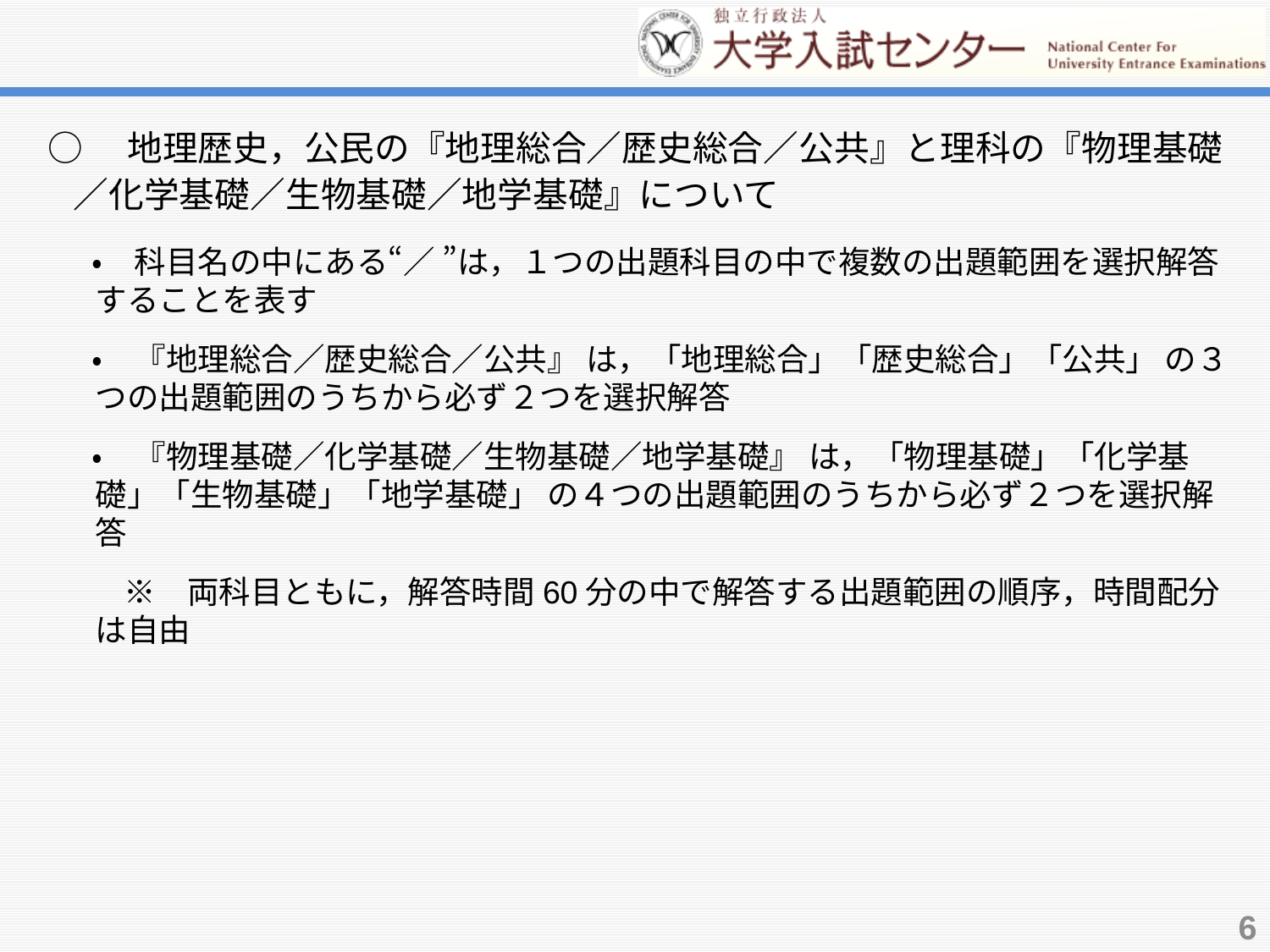

○　地理歴史，公民の『地理総合／歴史総合／公共』と理科の『物理基礎／化学基礎／生物基礎／地学基礎』について
　・　科目名の中にある“／ ”は，１つの出題科目の中で複数の出題範囲を選択解答することを表す
　・　『地理総合／歴史総合／公共』 は，「地理総合」「歴史総合」「公共」 の３つの出題範囲のうちから必ず２つを選択解答
　・　『物理基礎／化学基礎／生物基礎／地学基礎』 は，「物理基礎」「化学基礎」「生物基礎」「地学基礎」 の４つの出題範囲のうちから必ず２つを選択解答
　　※　両科目ともに，解答時間60分の中で解答する出題範囲の順序，時間配分は自由
6